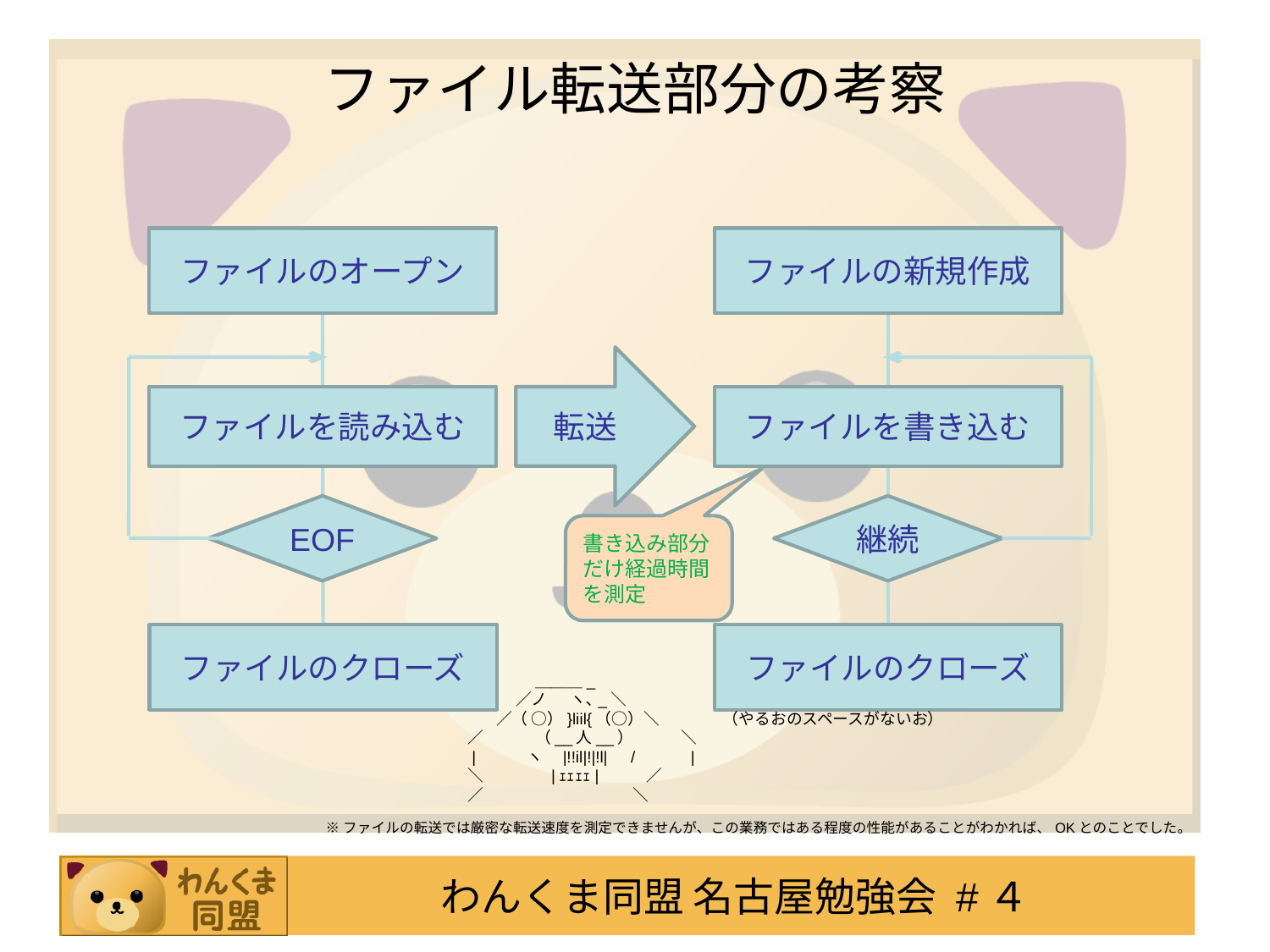

# ファイル転送部分の考察
ファイルのオープン
ファイルの新規作成
転送
ファイルを読み込む
ファイルを書き込む
EOF
継続
書き込み部分だけ経過時間を測定
ファイルのクローズ
ファイルのクローズ
　 　 　　　＿＿＿_
　 　　　／ノ 　 ヽ､_＼
　　　／（ ○）}liil{（○）＼　　　　（やるおのスペースがないお）
　 ／　　　 （__人__）　　　＼
　 |　　　ヽ　|!!il|!|!l|　/　　　|
　 ＼　　　　|ｪｪｪｪ| 　 　 ／
　 ／ 　 　 　　　　 　 　 ＼

※ファイルの転送では厳密な転送速度を測定できませんが、この業務ではある程度の性能があることがわかれば、OKとのことでした。